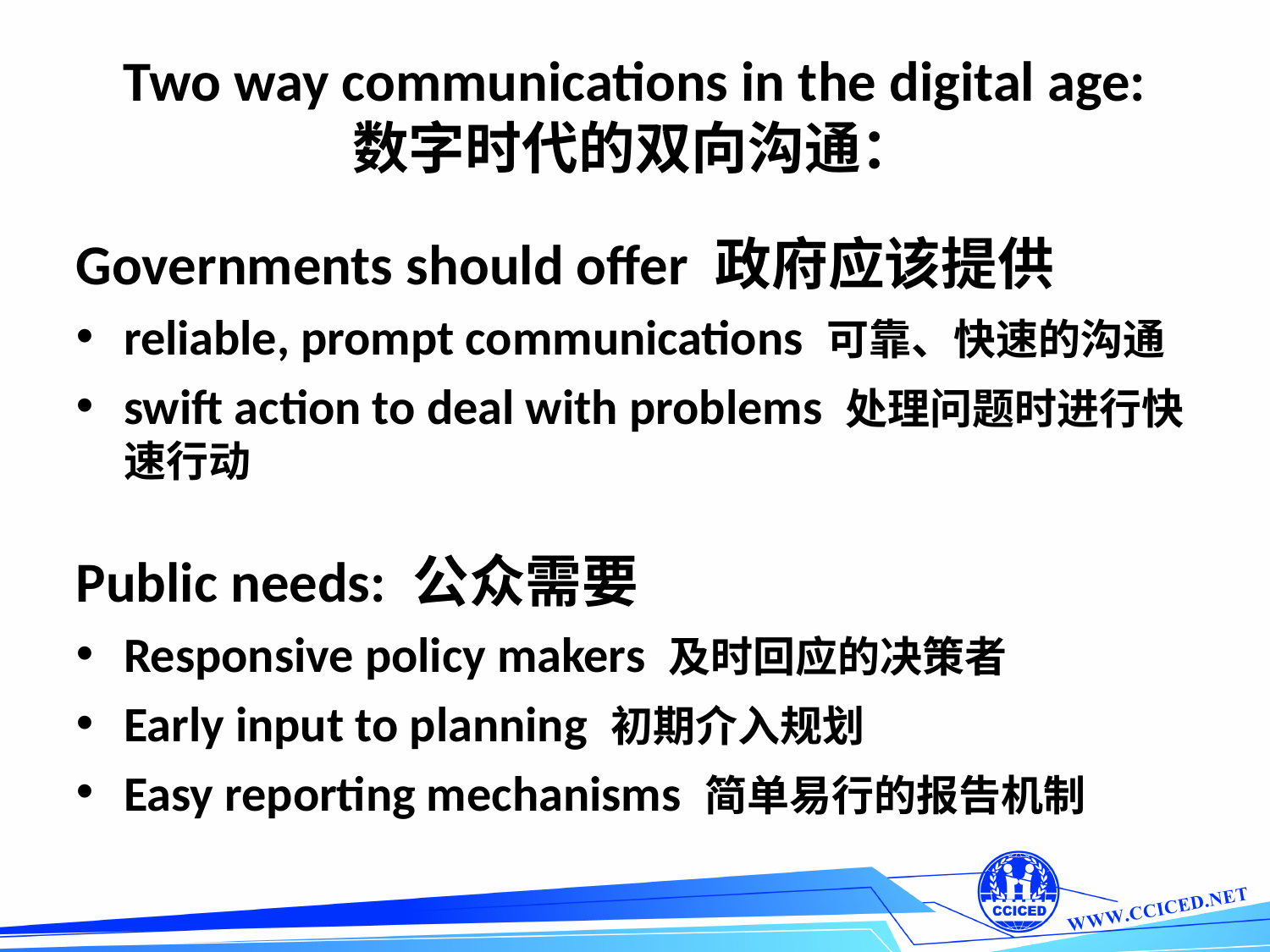

# Two way communications in the digital age: 数字时代的双向沟通：
Governments should offer 政府应该提供
reliable, prompt communications 可靠、快速的沟通
swift action to deal with problems 处理问题时进行快速行动

Public needs: 公众需要
Responsive policy makers 及时回应的决策者
Early input to planning 初期介入规划
Easy reporting mechanisms 简单易行的报告机制